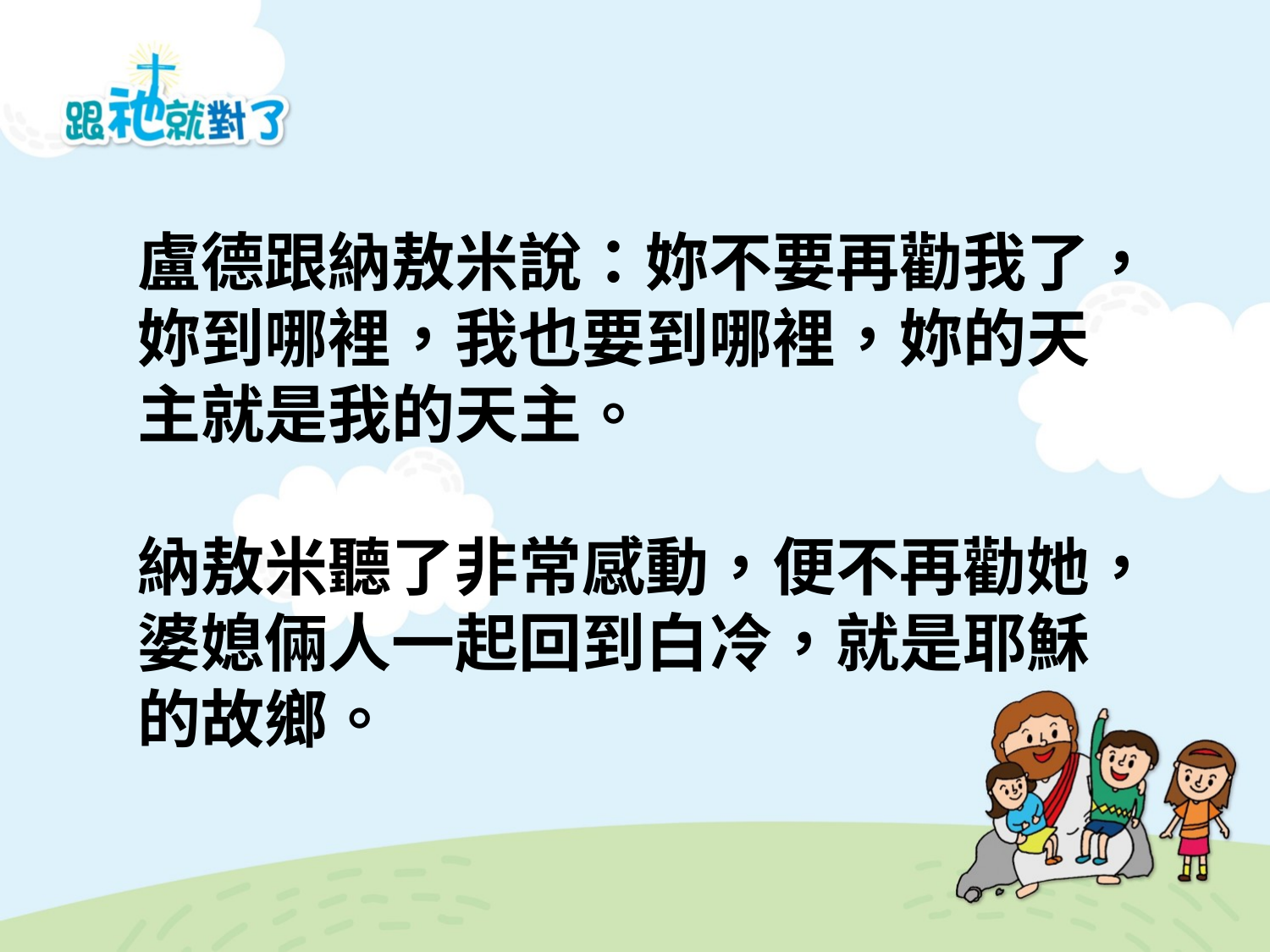

盧德跟納敖米說：妳不要再勸我了，妳到哪裡，我也要到哪裡，妳的天主就是我的天主。

納敖米聽了非常感動，便不再勸她，婆媳倆人一起回到白冷，就是耶穌的故鄉。